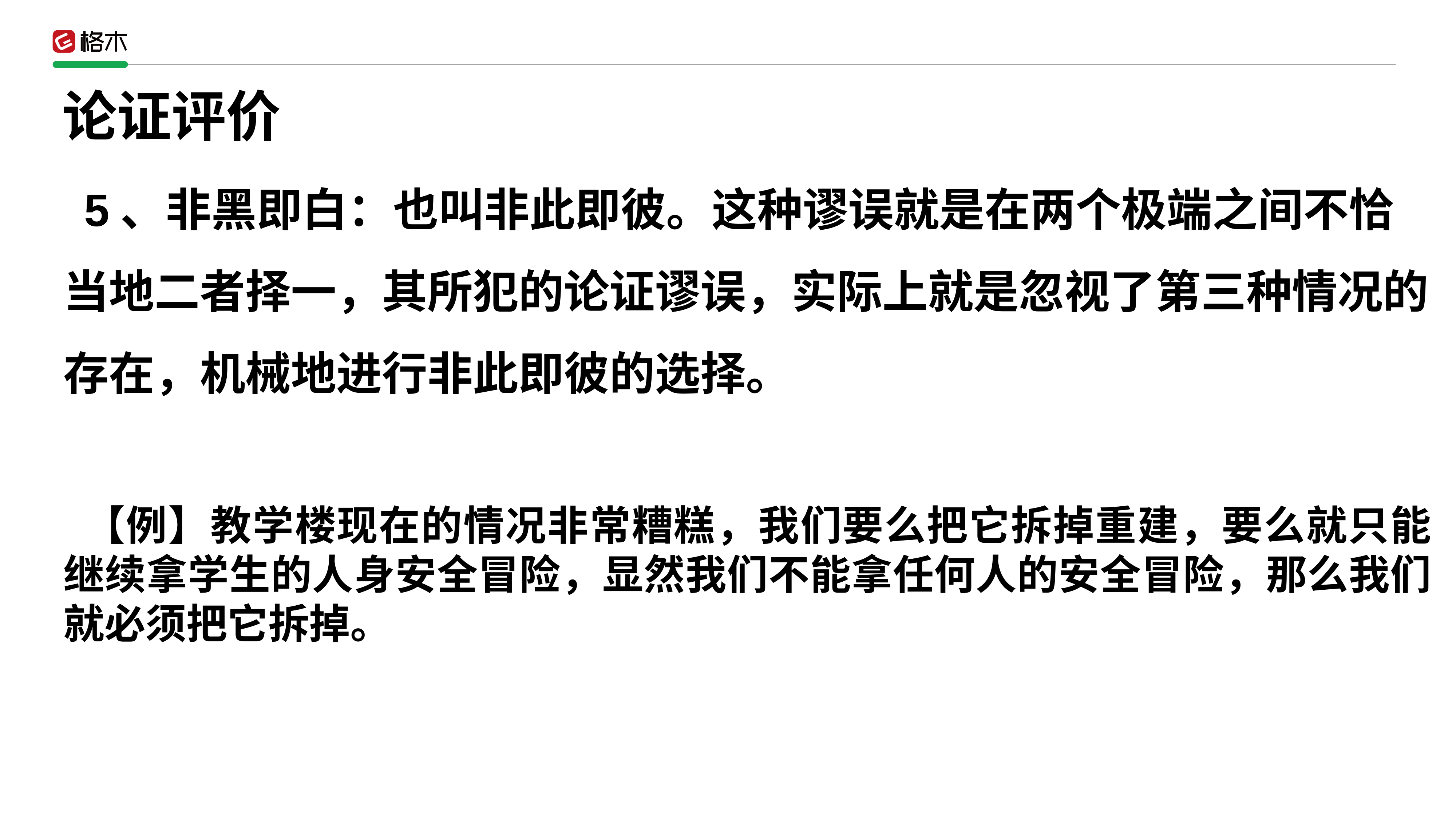

论证评价
5、非黑即白：也叫非此即彼。这种谬误就是在两个极端之间不恰当地二者择一，其所犯的论证谬误，实际上就是忽视了第三种情况的存在，机械地进行非此即彼的选择。

【例】教学楼现在的情况非常糟糕，我们要么把它拆掉重建，要么就只能继续拿学生的人身安全冒险，显然我们不能拿任何人的安全冒险，那么我们就必须把它拆掉。